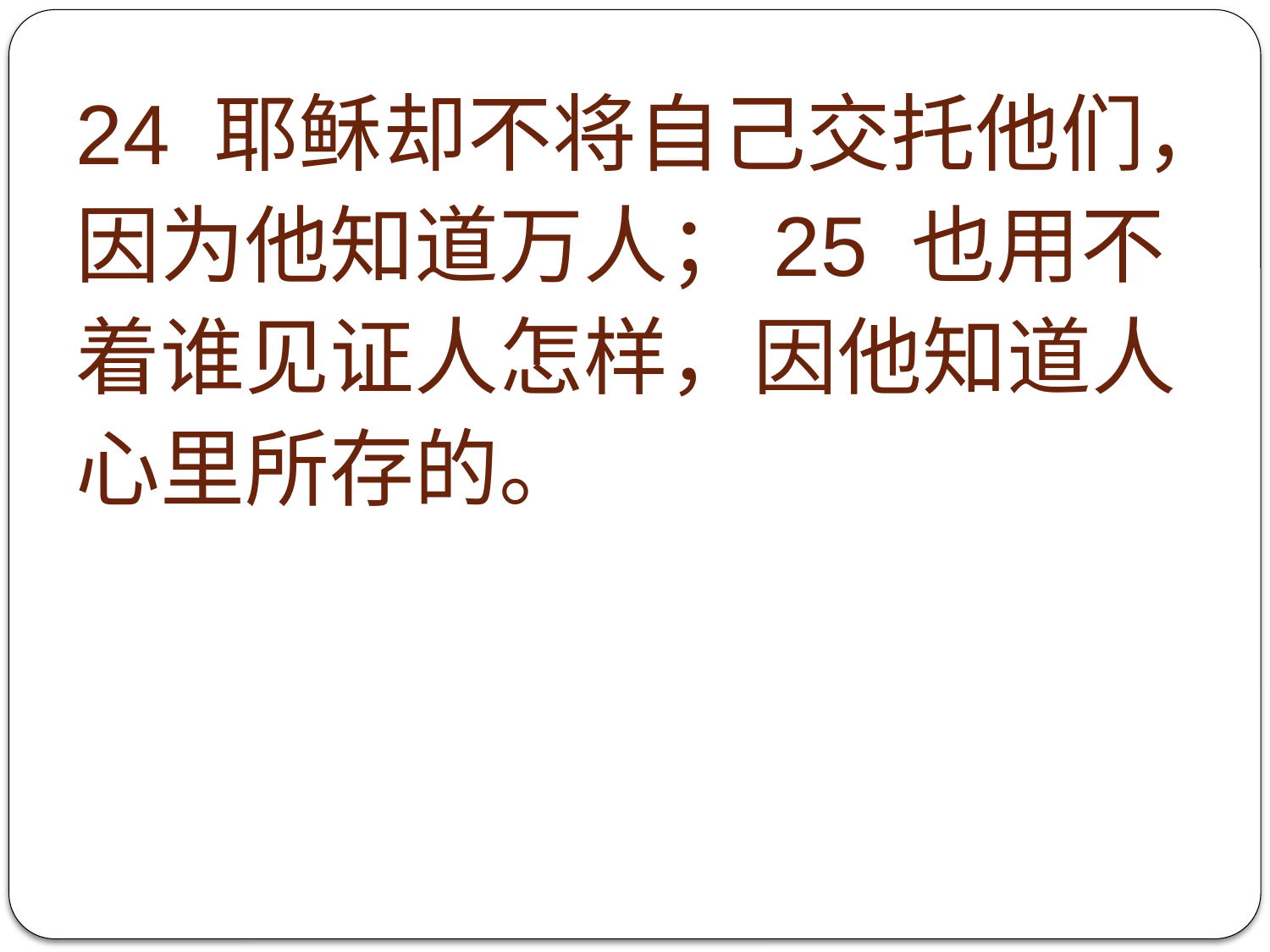

24 耶稣却不将自己交托他们，因为他知道万人；25 也用不着谁见证人怎样，因他知道人心里所存的。